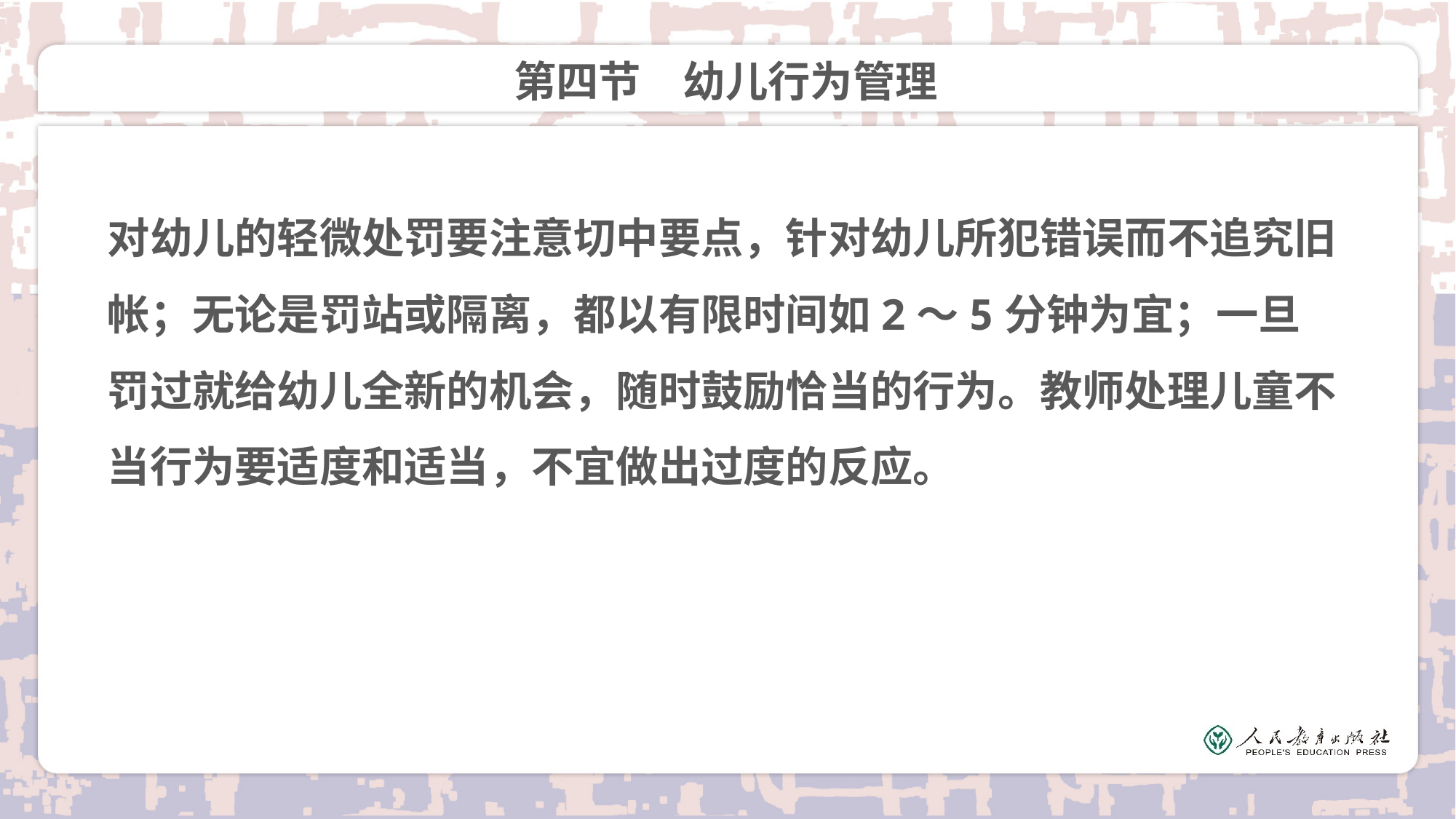

# 第四节　幼儿行为管理
对幼儿的轻微处罚要注意切中要点，针对幼儿所犯错误而不追究旧帐；无论是罚站或隔离，都以有限时间如2～5分钟为宜；一旦罚过就给幼儿全新的机会，随时鼓励恰当的行为。教师处理儿童不当行为要适度和适当，不宜做出过度的反应。